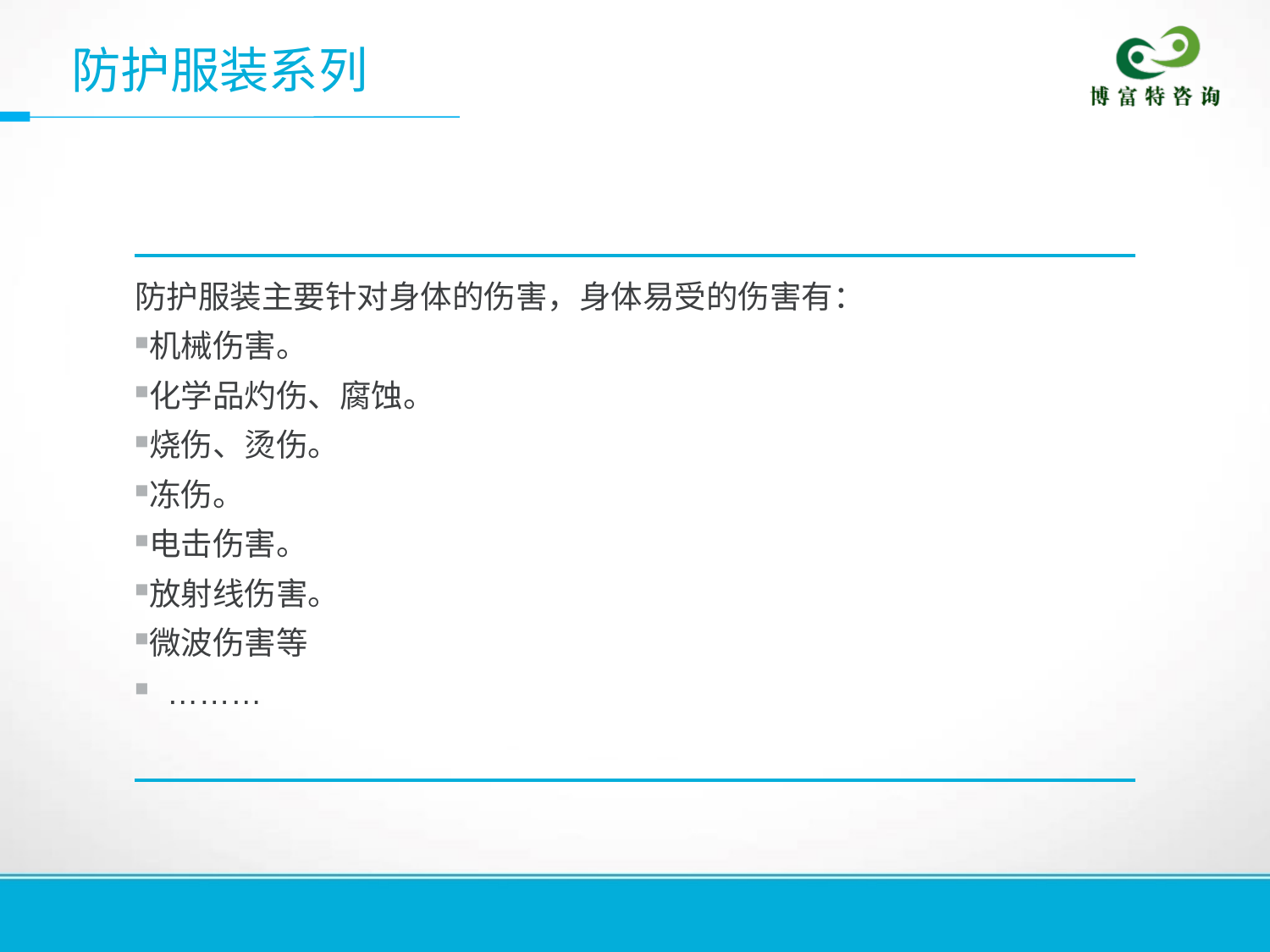

防护服装系列
防护服装主要针对身体的伤害，身体易受的伤害有：
机械伤害。
化学品灼伤、腐蚀。
烧伤、烫伤。
冻伤。
电击伤害。
放射线伤害。
微波伤害等
  ………